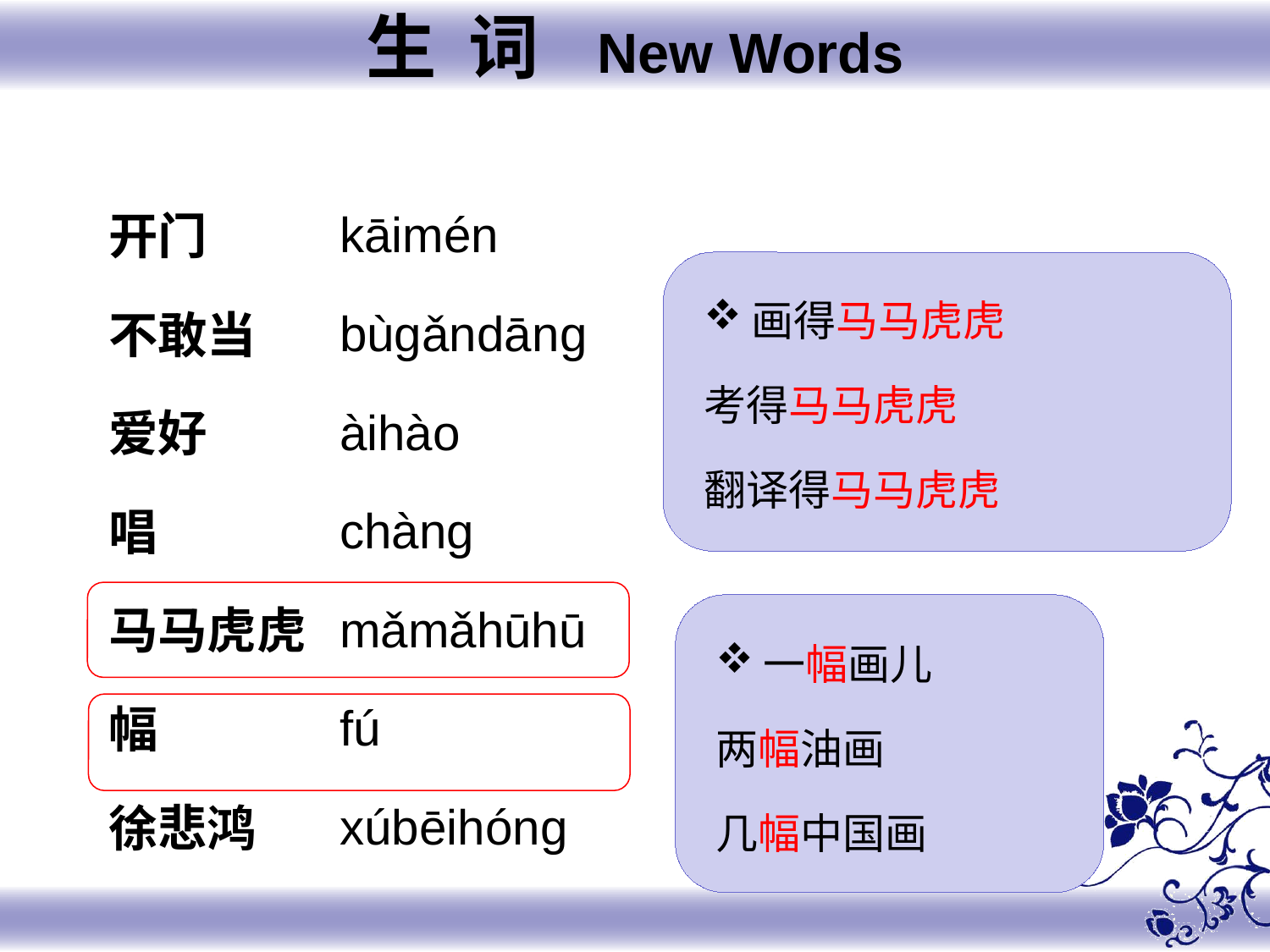

生  词   New Words
kāimén
bùɡǎndānɡ
àihào
chànɡ
mǎmǎhūhū
fú
xúbēihónɡ

开门
不敢当
爱好
唱
马马虎虎
幅
徐悲鸿

画得马马虎虎
考得马马虎虎
翻译得马马虎虎

一幅画儿
两幅油画
几幅中国画